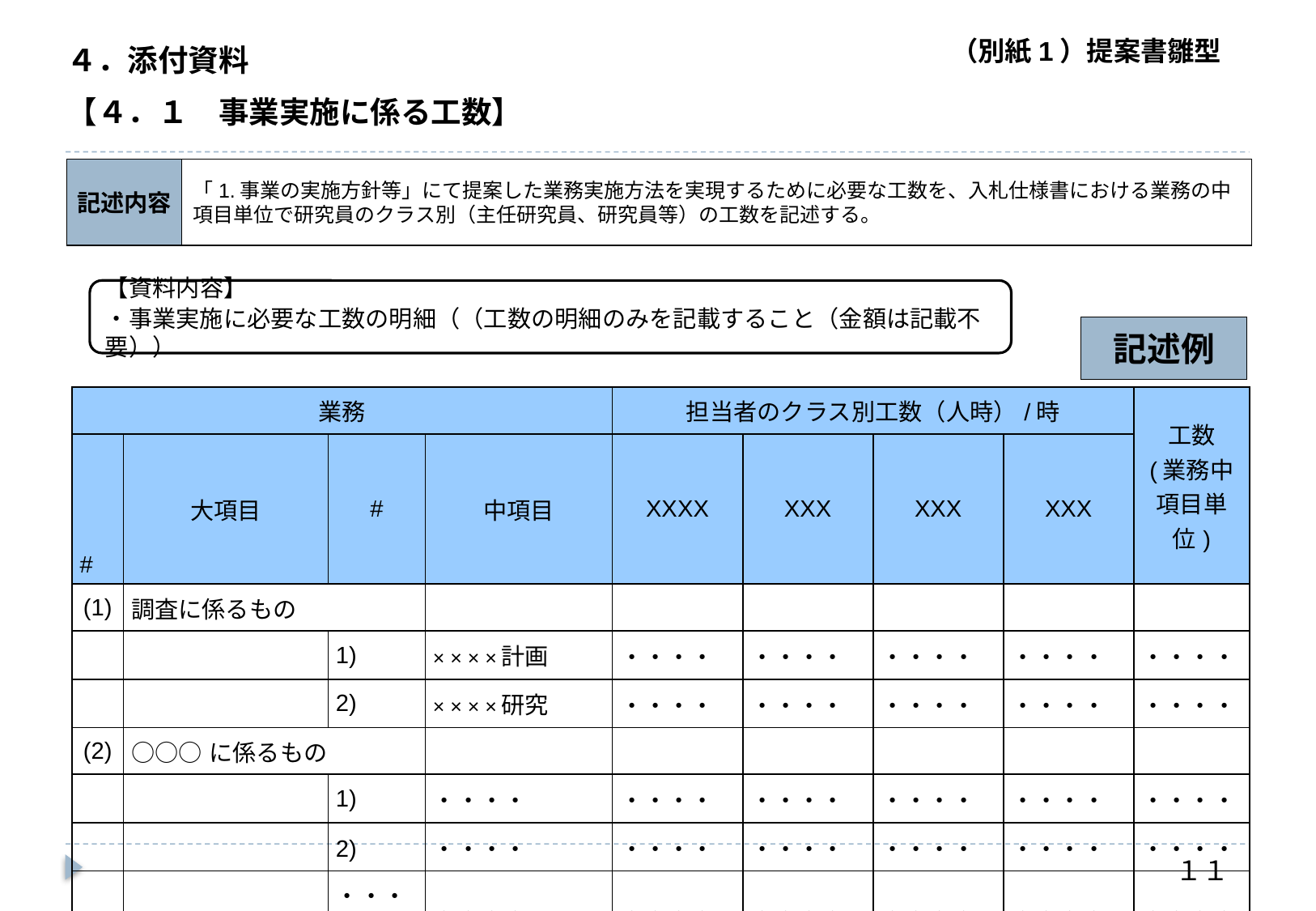

４．添付資料
【４．１　事業実施に係る工数】
記述内容
「1.事業の実施方針等」にて提案した業務実施方法を実現するために必要な工数を、入札仕様書における業務の中項目単位で研究員のクラス別（主任研究員、研究員等）の工数を記述する。
【資料内容】
・事業実施に必要な工数の明細（（工数の明細のみを記載すること（金額は記載不要））
記述例
| 業務 |  |  |  | 担当者のクラス別工数（人時）/時 |  |  |  | 工数 (業務中項目単位) |
| --- | --- | --- | --- | --- | --- | --- | --- | --- |
| # | 大項目 | # | 中項目 | XXXX | XXX | XXX | XXX |  |
| (1) | 調査に係るもの |  |  |  |  |  |  |  |
|  |  | 1) | × × × ×計画 | ・・・・ | ・・・・ | ・・・・ | ・・・・ | ・・・・ |
|  |  | 2) | × × × ×研究 | ・・・・ | ・・・・ | ・・・・ | ・・・・ | ・・・・ |
| (2) | ○○○に係るもの |  |  |  |  |  |  |  |
|  |  | 1) | ・・・・ | ・・・・ | ・・・・ | ・・・・ | ・・・・ | ・・・・ |
|  |  | 2) | ・・・・ | ・・・・ | ・・・・ | ・・・・ | ・・・・ | ・・・・ |
|  |  | ・・・ | ・・・・ | ・・・・ | ・・・・ | ・・・・ | ・・・・ | ・・・・ |
|  |  |  | 合計(工数) | ・・・・ | ・・・・ | ・・・・ | ・・・・ | ・・・・ |
１１